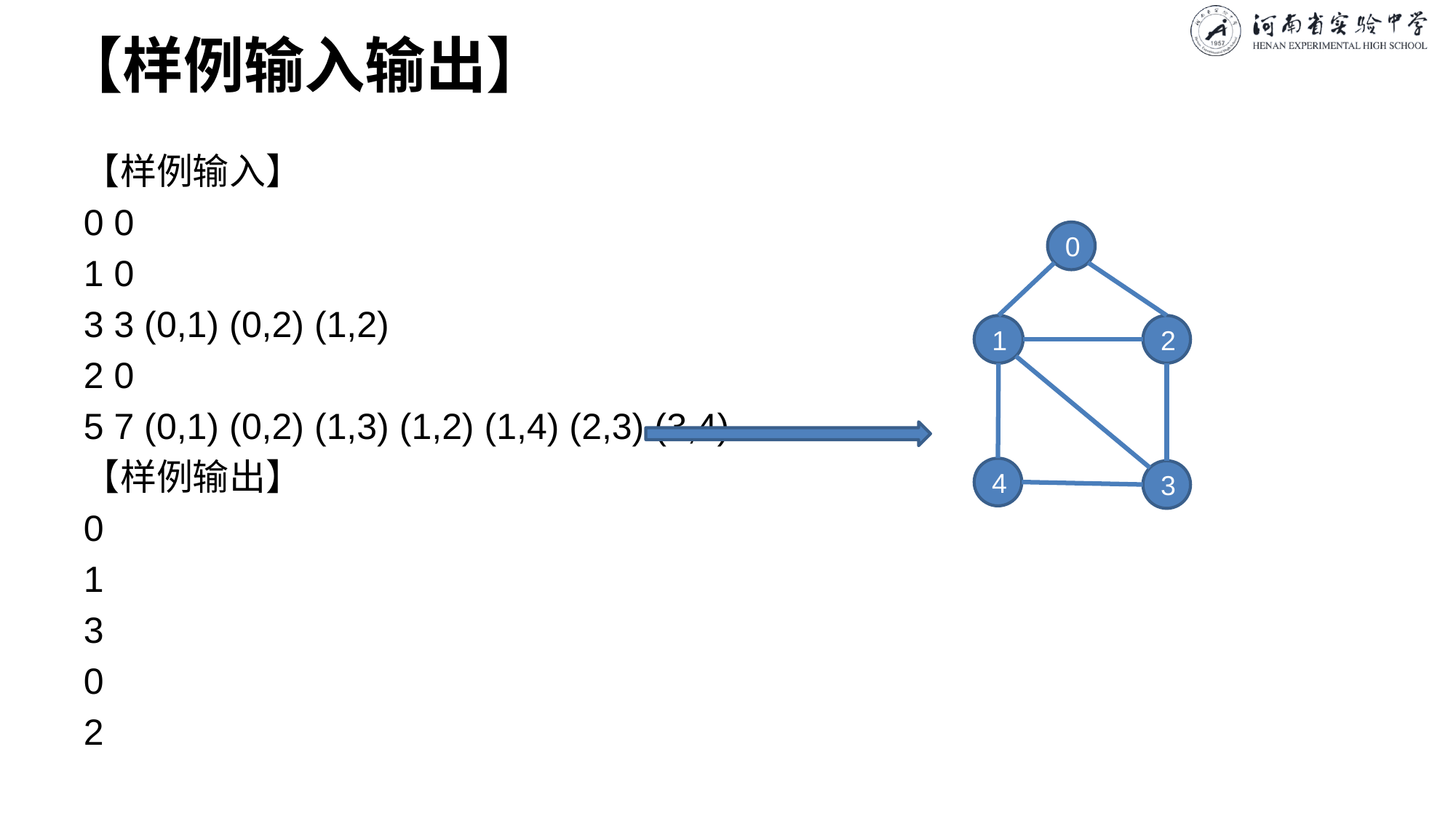

# 【样例输入输出】
【样例输入】
0 0
1 0
3 3 (0,1) (0,2) (1,2)
2 0
5 7 (0,1) (0,2) (1,3) (1,2) (1,4) (2,3) (3,4)
【样例输出】
0
1
3
0
2
0
1
2

4
3